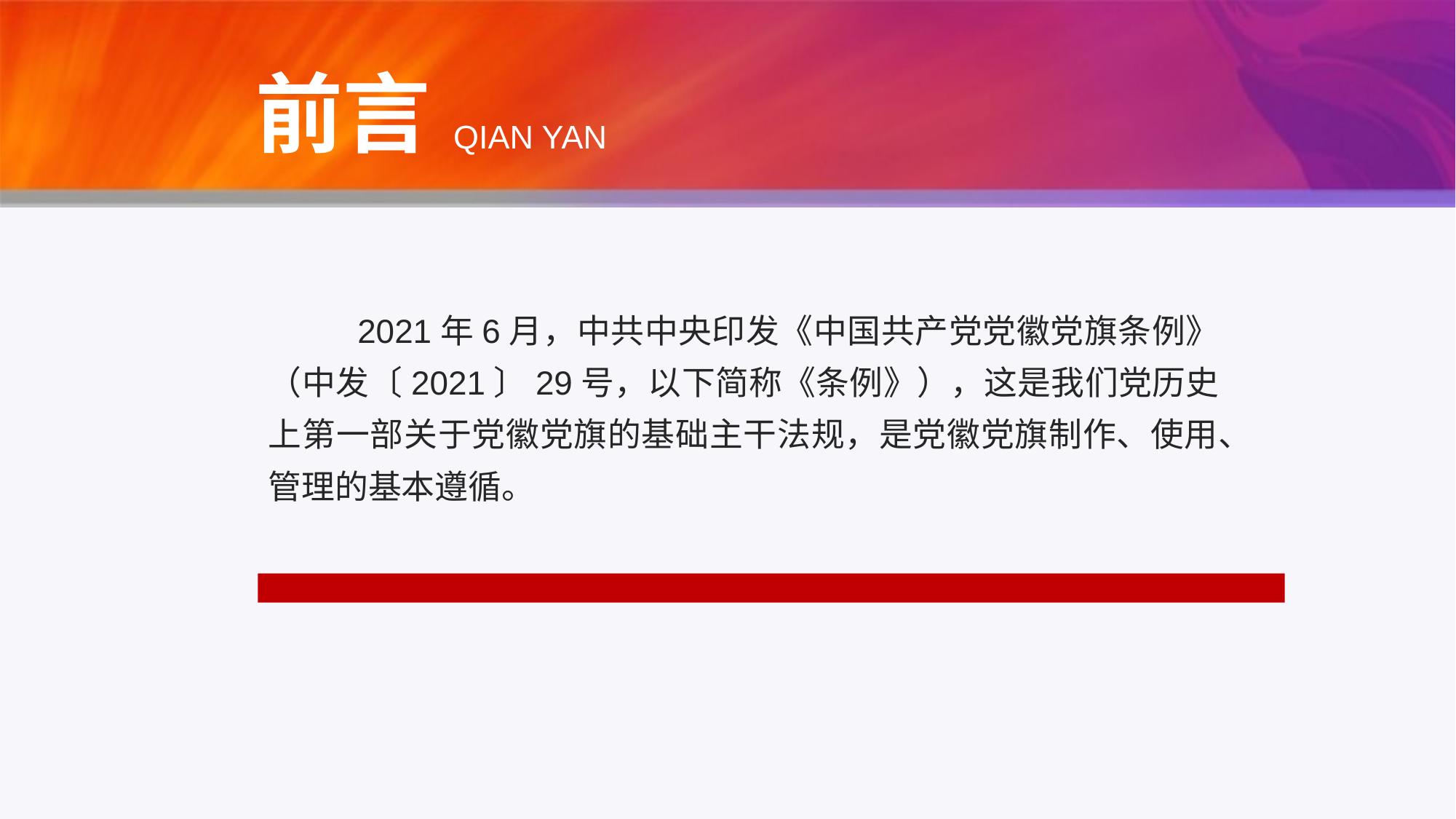

前言
QIAN YAN
         2021年6月，中共中央印发《中国共产党党徽党旗条例》（中发〔2021〕29号，以下简称《条例》），这是我们党历史上第一部关于党徽党旗的基础主干法规，是党徽党旗制作、使用、管理的基本遵循。